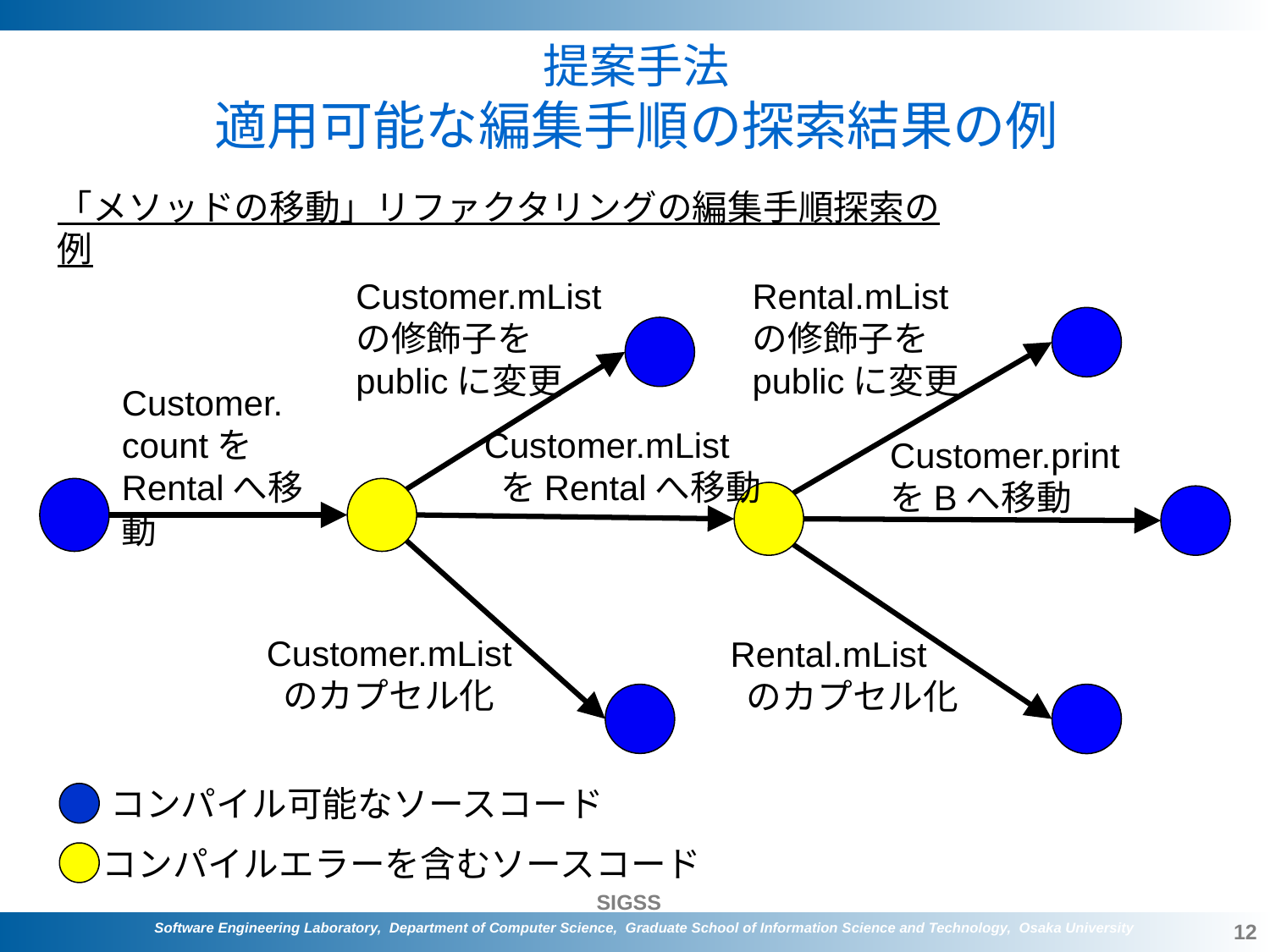

# 提案手法 適用可能な編集手順の探索結果の例
「メソッドの移動」リファクタリングの編集手順探索の例
Customer.mList
の修飾子を
publicに変更
Rental.mList
の修飾子を
publicに変更

Customer.
countを
Rentalへ移動
Customer.mList
 をRentalへ移動
Customer.print
をBへ移動

Customer.mList
 のカプセル化
Rental.mList
 のカプセル化

コンパイル可能なソースコード

コンパイルエラーを含むソースコード

12
Software Engineering Laboratory,  Department of Computer Science,  Graduate School of Information Science and Technology,  Osaka University